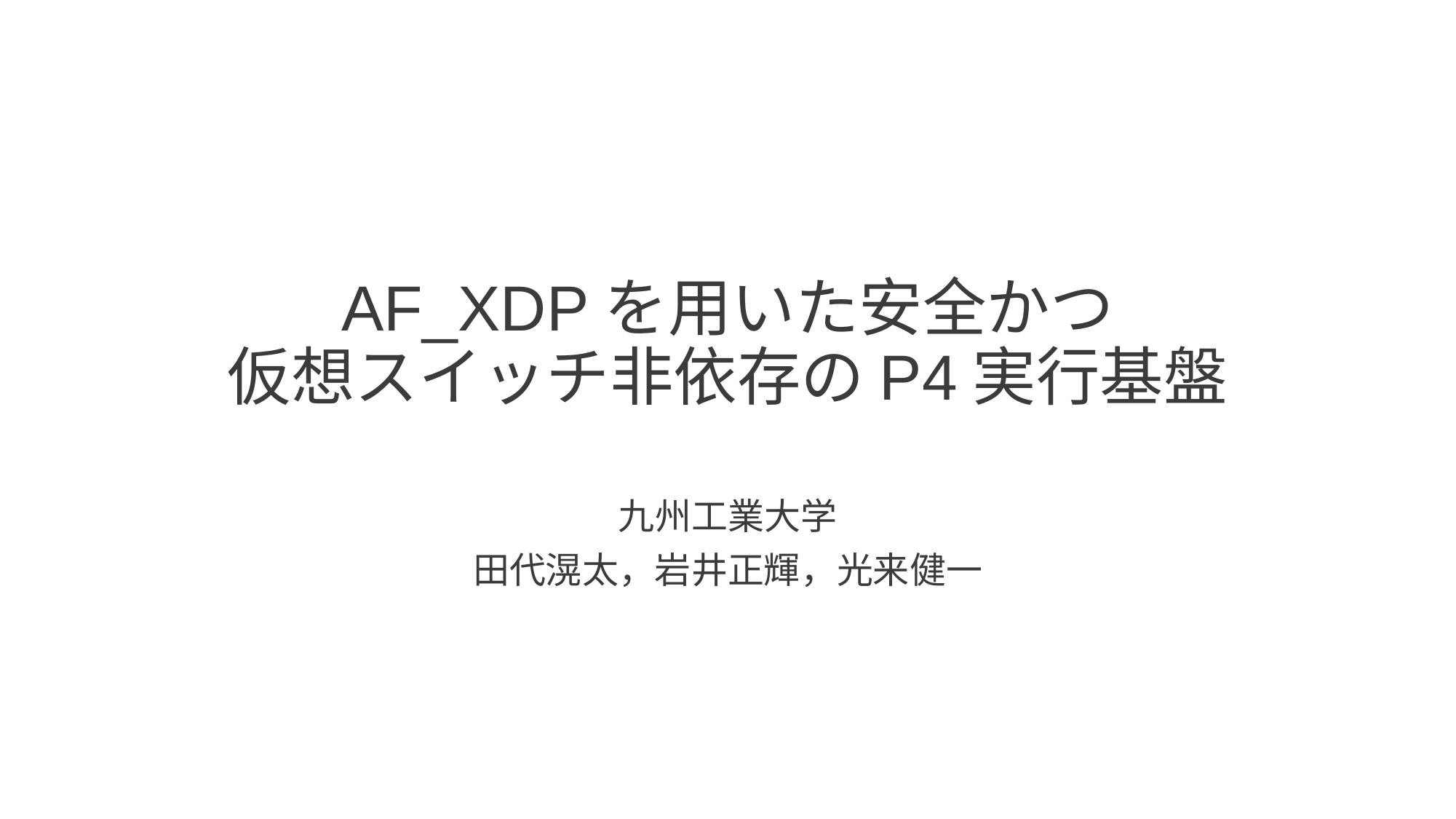

# AF_XDPを用いた安全かつ 仮想スイッチ非依存のP4実行基盤
九州工業大学
田代滉太，岩井正輝，光来健一